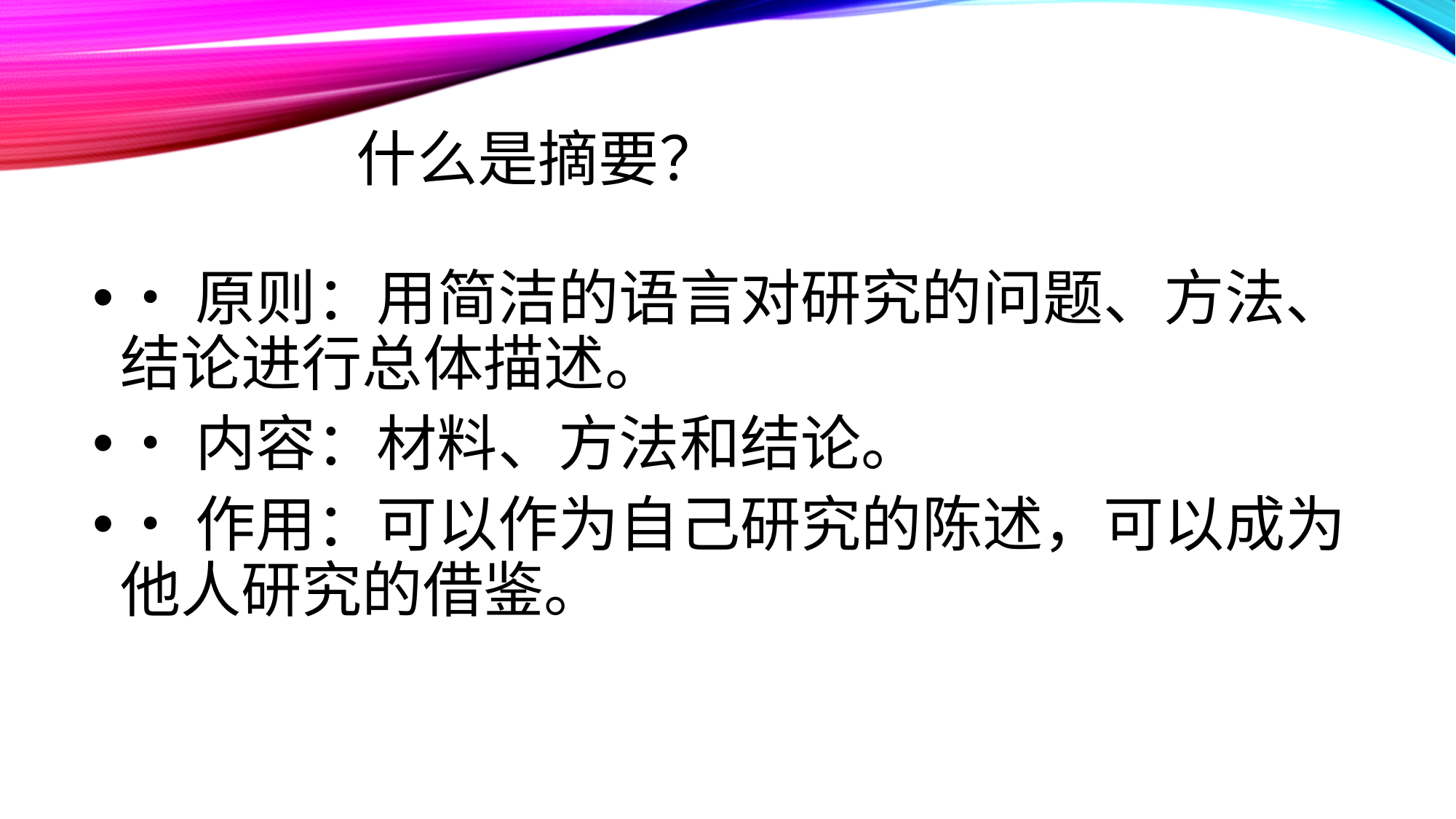

# 什么是摘要？
•原则：用简洁的语言对研究的问题、方法、结论进行总体描述。
•内容：材料、方法和结论。
•作用：可以作为自己研究的陈述，可以成为他人研究的借鉴。